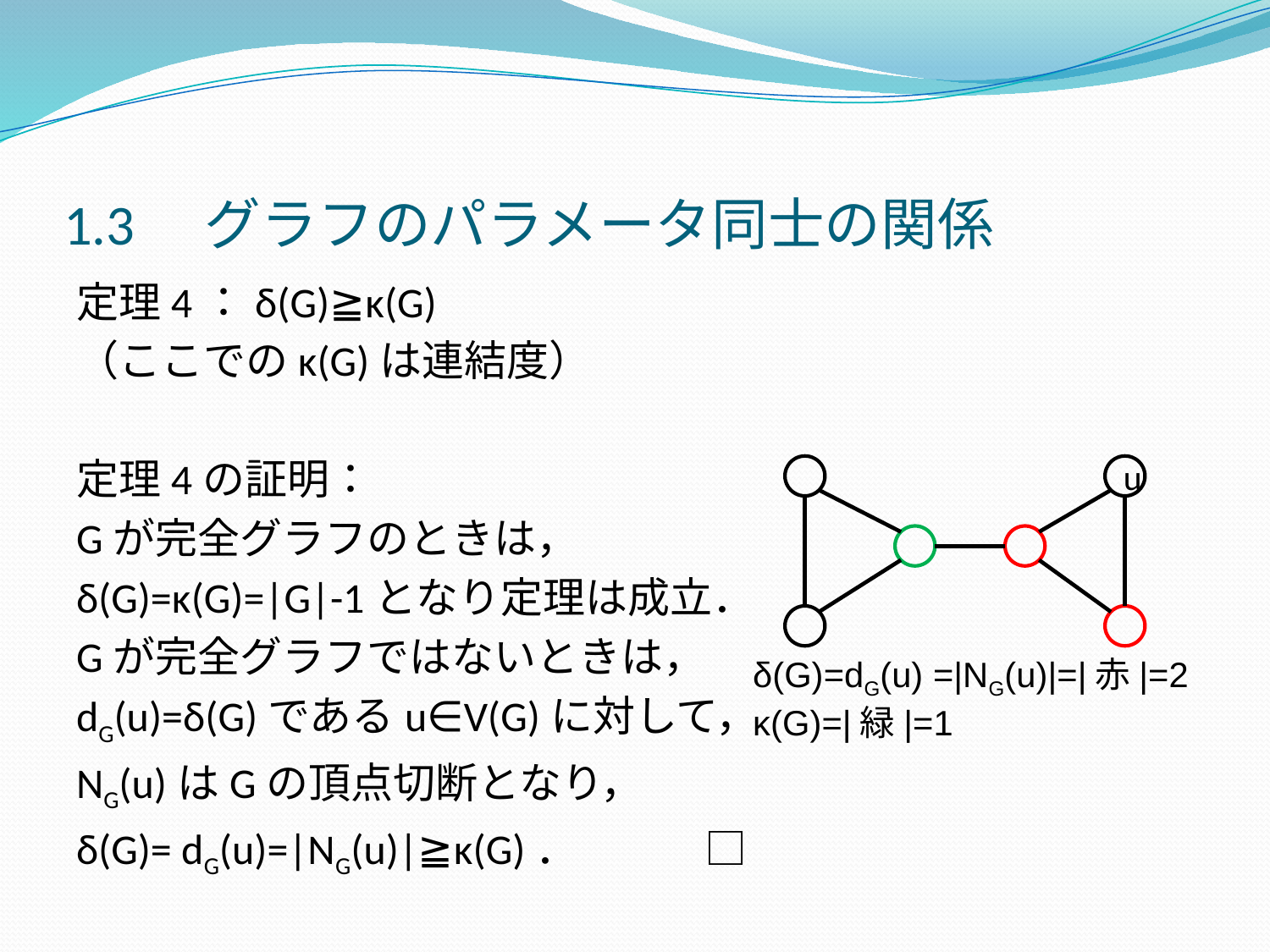

# 1.3　グラフのパラメータ同士の関係
定理4：δ(G)≧κ(G)
（ここでのκ(G)は連結度）

定理4の証明：
Gが完全グラフのときは，
δ(G)=κ(G)=|G|-1となり定理は成立．
Gが完全グラフではないときは，
dG(u)=δ(G)であるu∈V(G)に対して，
NG(u)はGの頂点切断となり，
δ(G)= dG(u)=|NG(u)|≧κ(G)．　　　□

u

δ(G)=dG(u) =|NG(u)|=|赤|=2
κ(G)=|緑|=1